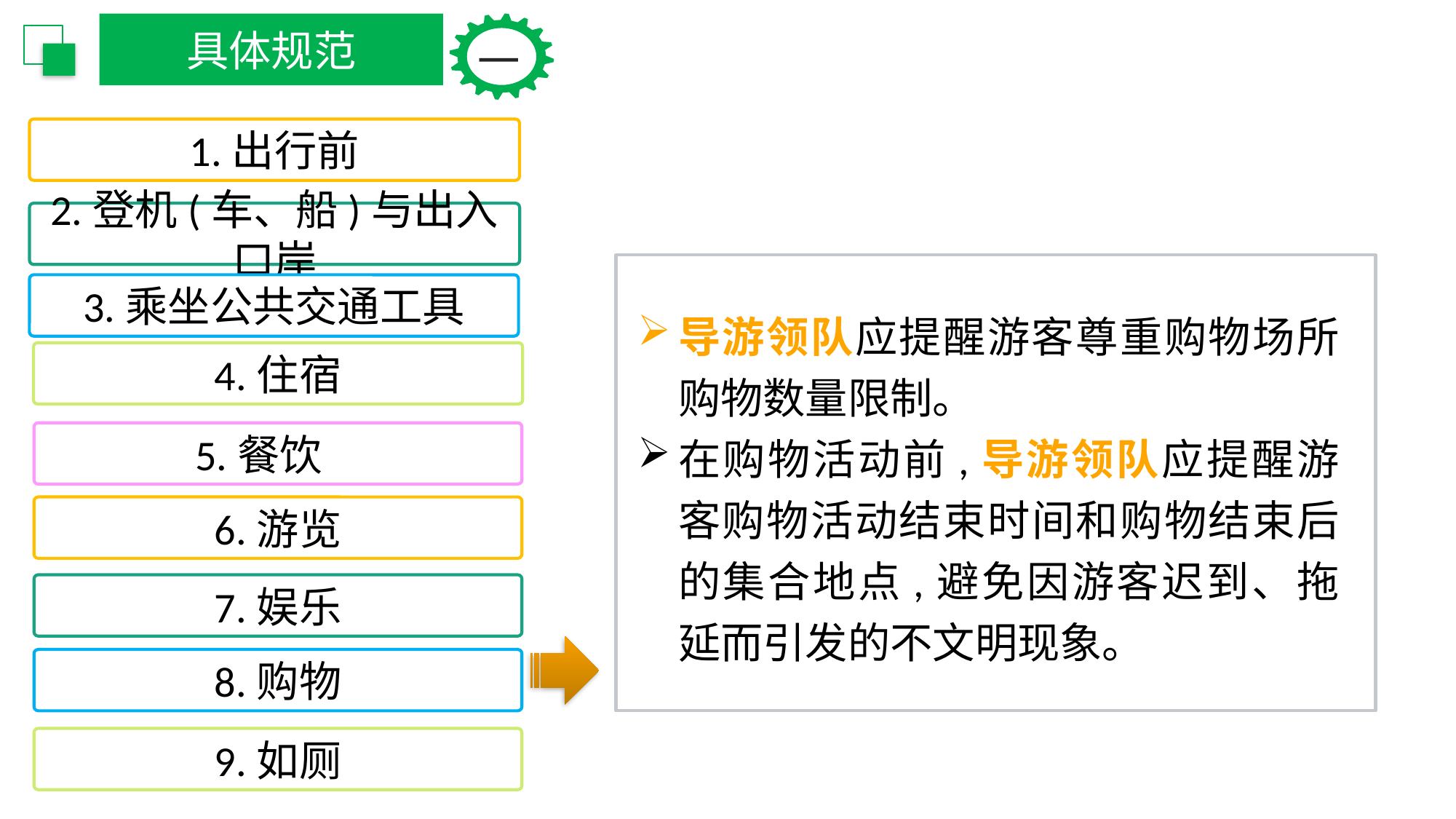

具体规范

一

1.出行前
2.登机(车、船)与出入口岸

3.乘坐公共交通工具
导游领队应提醒游客尊重购物场所购物数量限制。
在购物活动前,导游领队应提醒游客购物活动结束时间和购物结束后的集合地点,避免因游客迟到、拖延而引发的不文明现象。
4.住宿
5.餐饮
6.游览
7.娱乐

8.购物
9.如厕